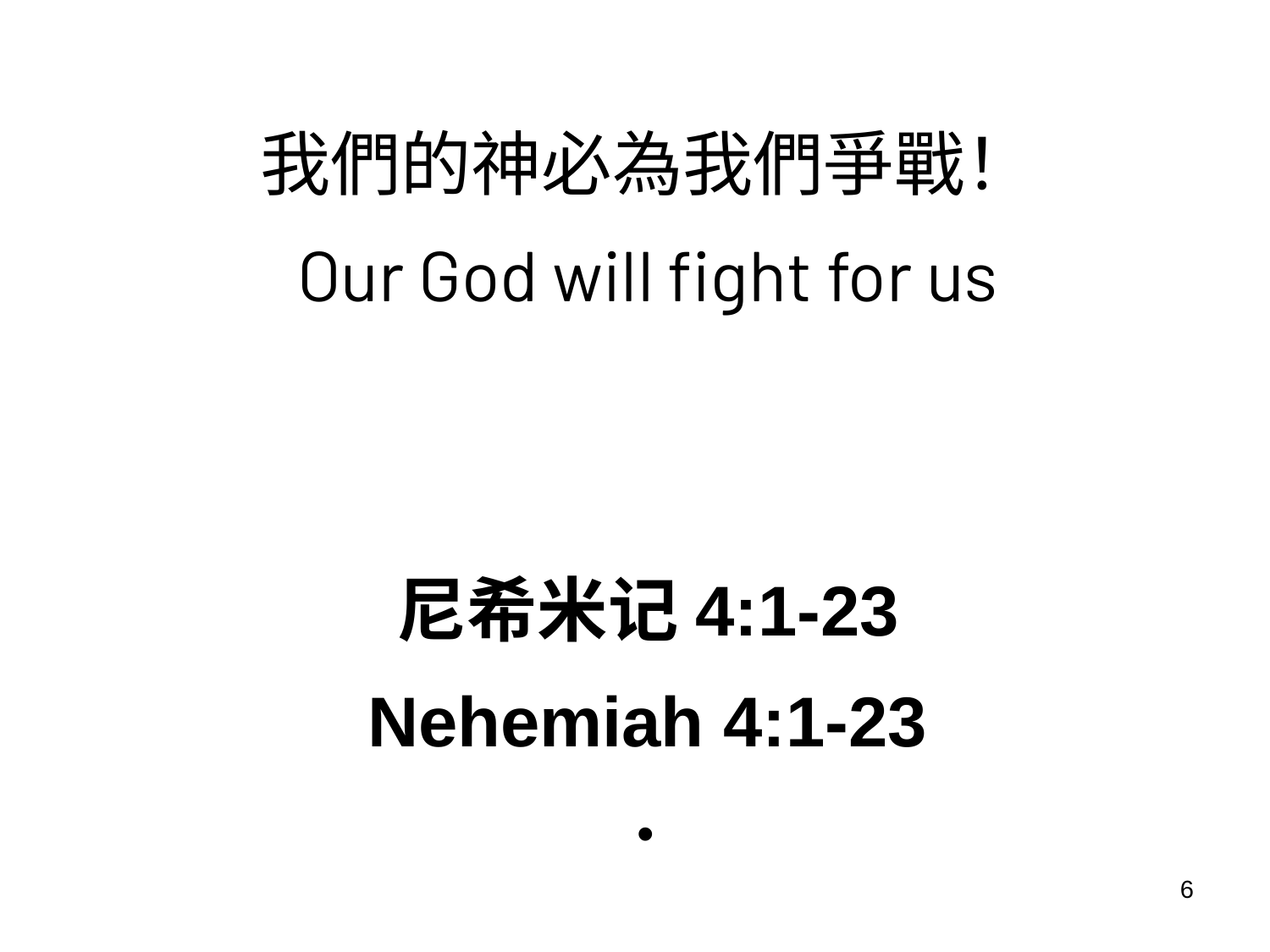

我們的神必為我們爭戰！
Our God will fight for us

尼希米记4:1-23
Nehemiah 4:1-23
#
6